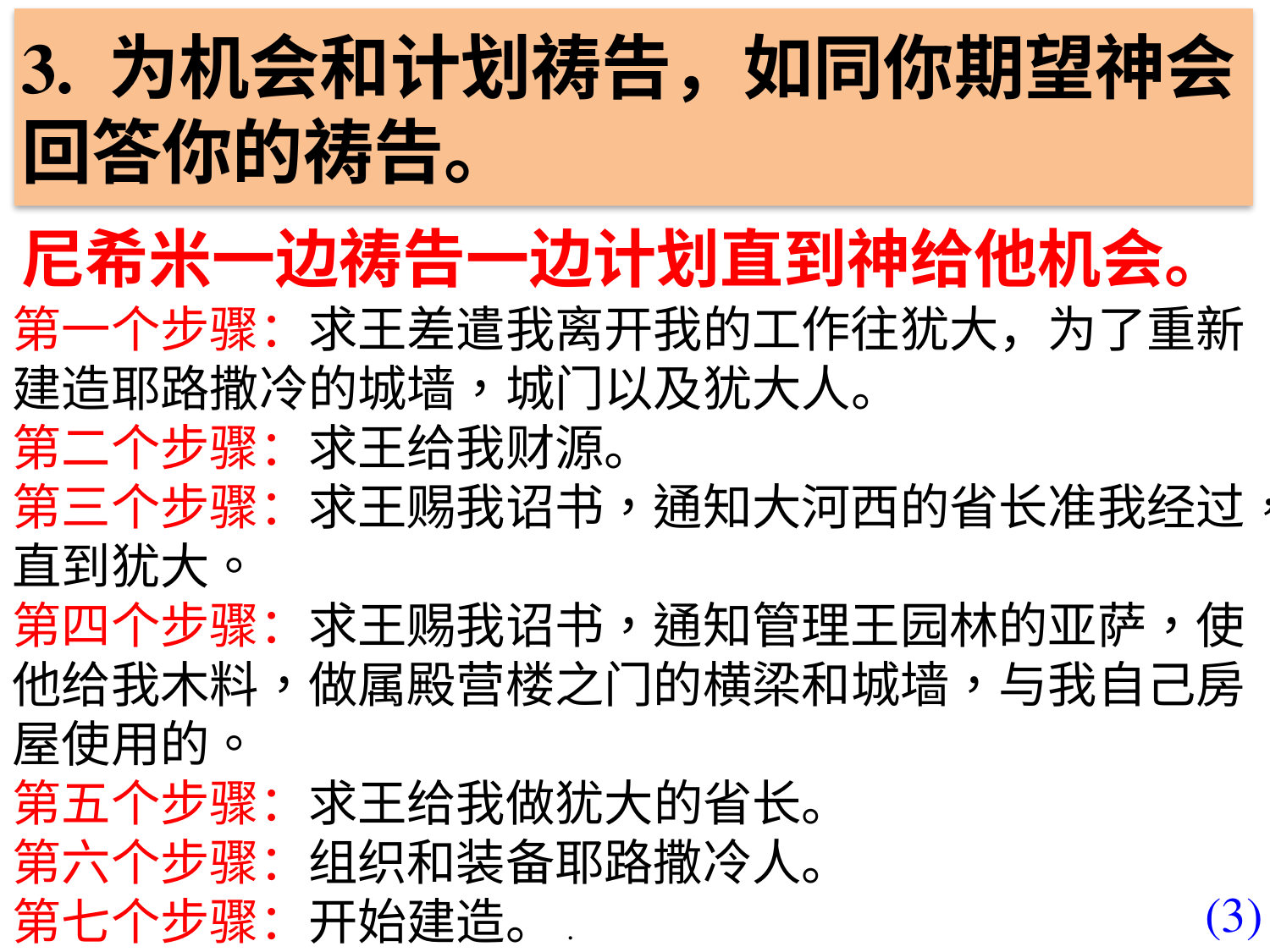

3. 为机会和计划祷告，如同你期望神会回答你的祷告。
尼希米一边祷告一边计划直到神给他机会。
第一个步骤：求王差遣我离开我的工作往犹大，为了重新建造耶路撒冷的城墙，城门以及犹大人。
第二个步骤：求王给我财源。
第三个步骤：求王赐我诏书，通知大河西的省长准我经过，直到犹大。
第四个步骤：求王赐我诏书，通知管理王园林的亚萨，使他给我木料，做属殿营楼之门的横梁和城墙，与我自己房屋使用的。
第五个步骤：求王给我做犹大的省长。
第六个步骤：组织和装备耶路撒冷人。
第七个步骤：开始建造。.
(3)